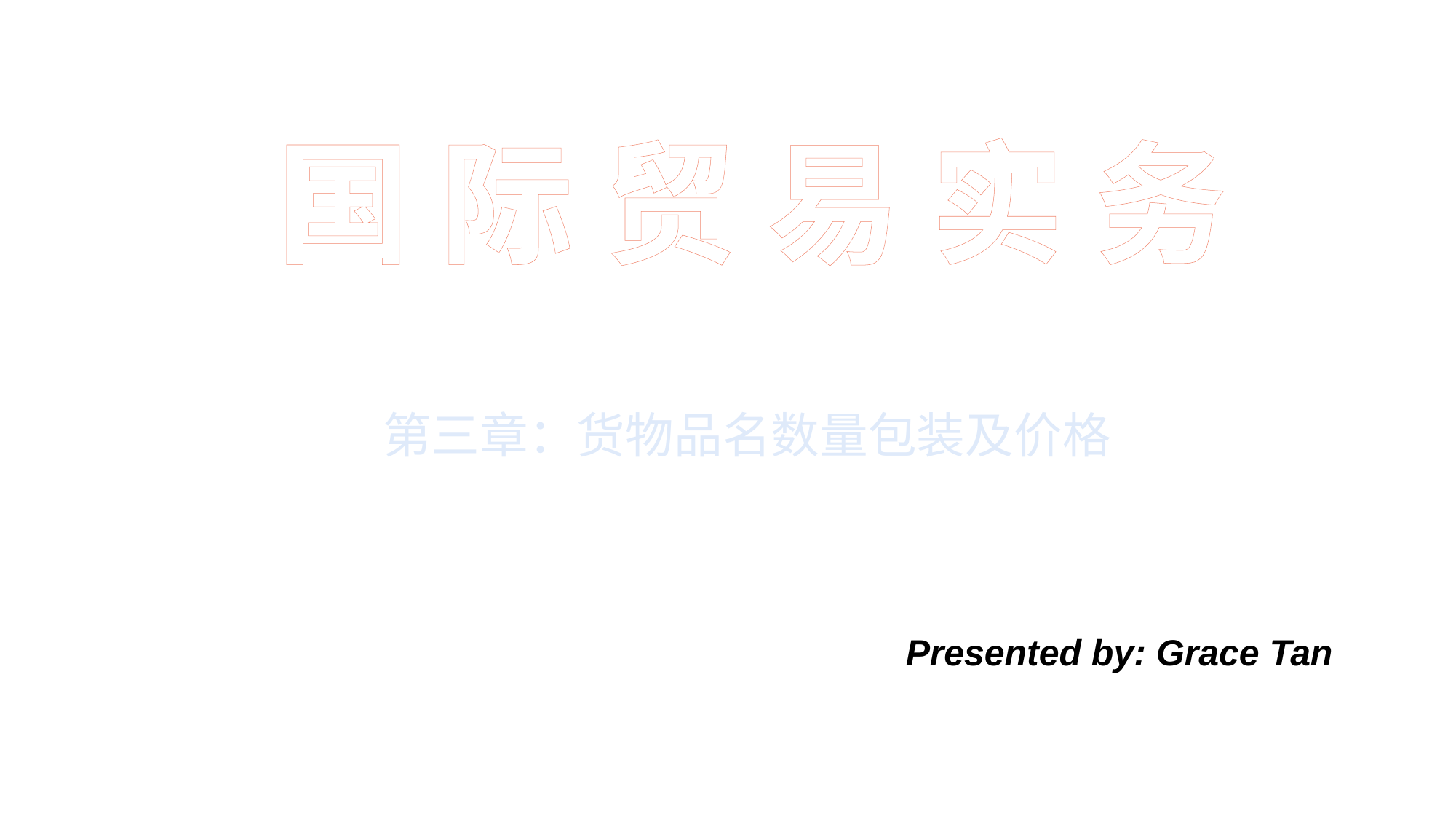

国 际 贸 易 实 务
第三章：货物品名数量包装及价格
Presented by: Grace Tan